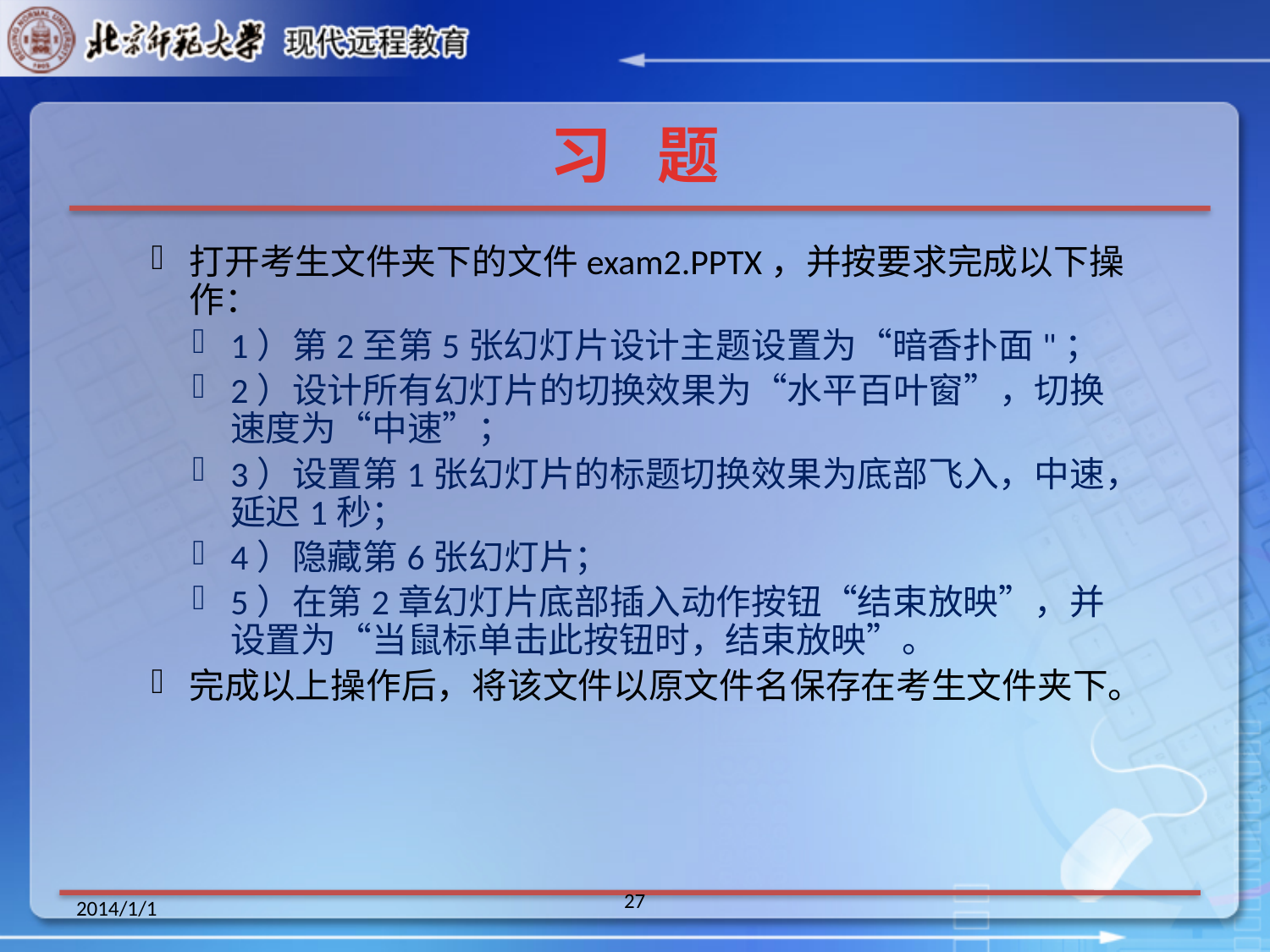

# 习   题
打开考生文件夹下的文件exam2.PPTX，并按要求完成以下操作：
1）第2至第5张幻灯片设计主题设置为“暗香扑面"；
2）设计所有幻灯片的切换效果为“水平百叶窗”，切换速度为“中速”；
3）设置第1张幻灯片的标题切换效果为底部飞入，中速，延迟1秒；
4）隐藏第6张幻灯片；
5）在第2章幻灯片底部插入动作按钮“结束放映”，并设置为“当鼠标单击此按钮时，结束放映”。
完成以上操作后，将该文件以原文件名保存在考生文件夹下。
27
2014/1/1